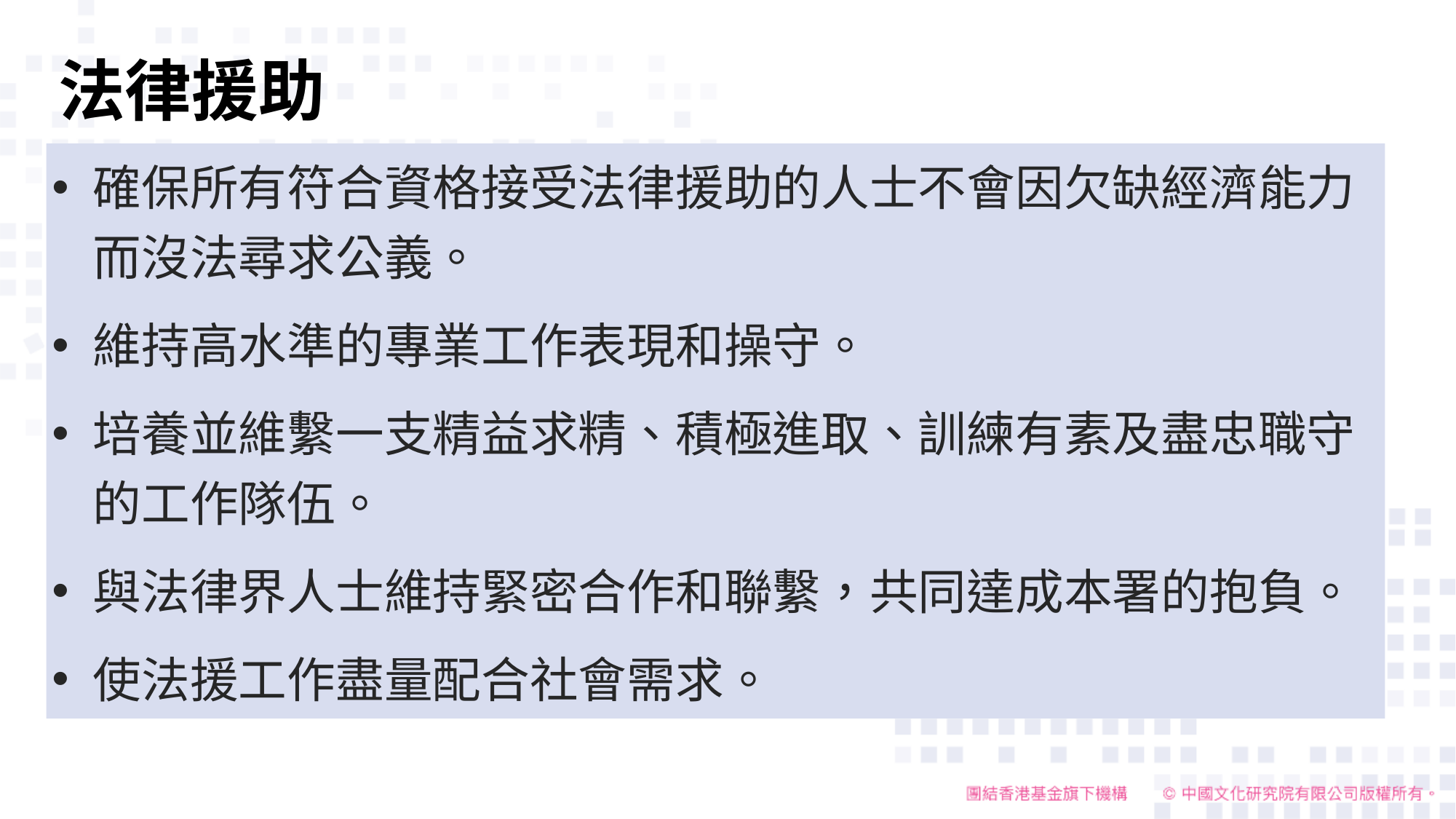

法律援助
確保所有符合資格接受法律援助的人士不會因欠缺經濟能力而沒法尋求公義。
維持高水準的專業工作表現和操守。
培養並維繫一支精益求精、積極進取、訓練有素及盡忠職守的工作隊伍。
與法律界人士維持緊密合作和聯繫，共同達成本署的抱負。
使法援工作盡量配合社會需求。